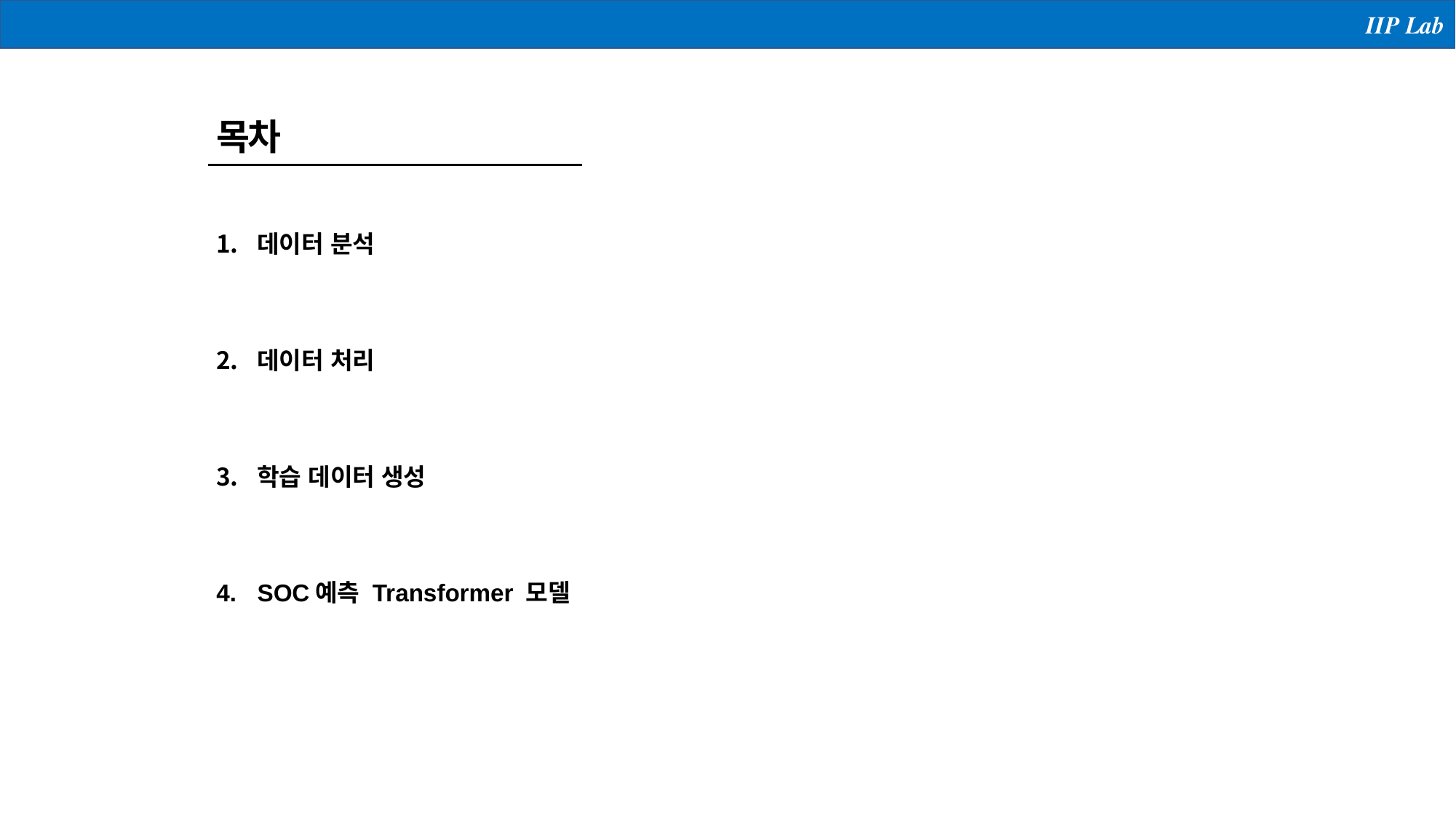

IIP Lab
목차
데이터 분석

데이터 처리

학습 데이터 생성

SOC예측 Transformer 모델